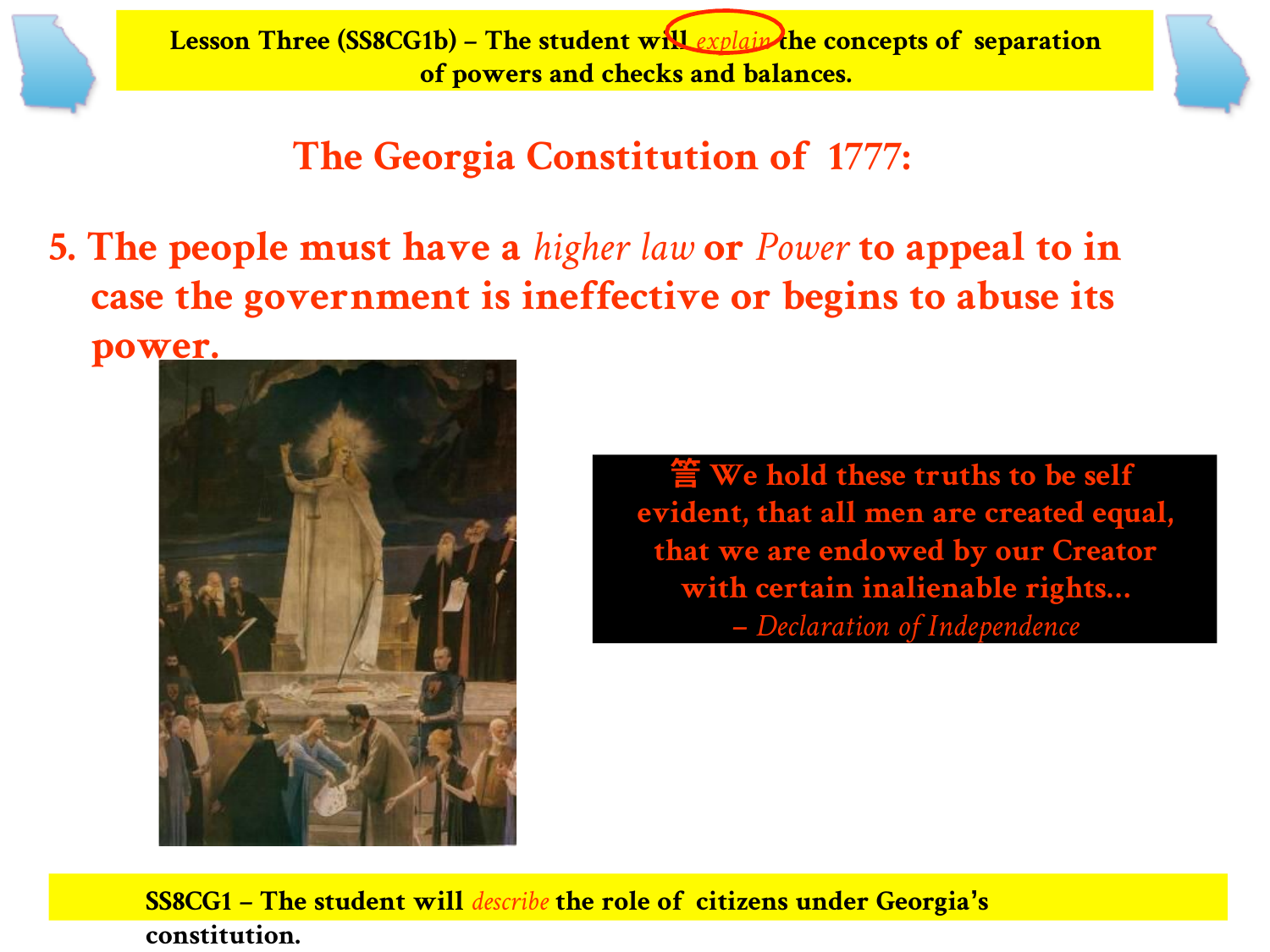

Lesson Three (SS8CG1b) – The student will explain the concepts of  separation of powers and checks and balances.

The Georgia Constitution of  1777:

5. The people must have a higher law or Power to appeal to in case the government is ineffective or begins to abuse its power.

䇾We hold these truths to be self  evident, that all men are created equal, that we are endowed by our Creator with certain inalienable rights…
– Declaration of Independence

SS8CG1 – The student will describe the role of  citizens under Georgia’s constitution.